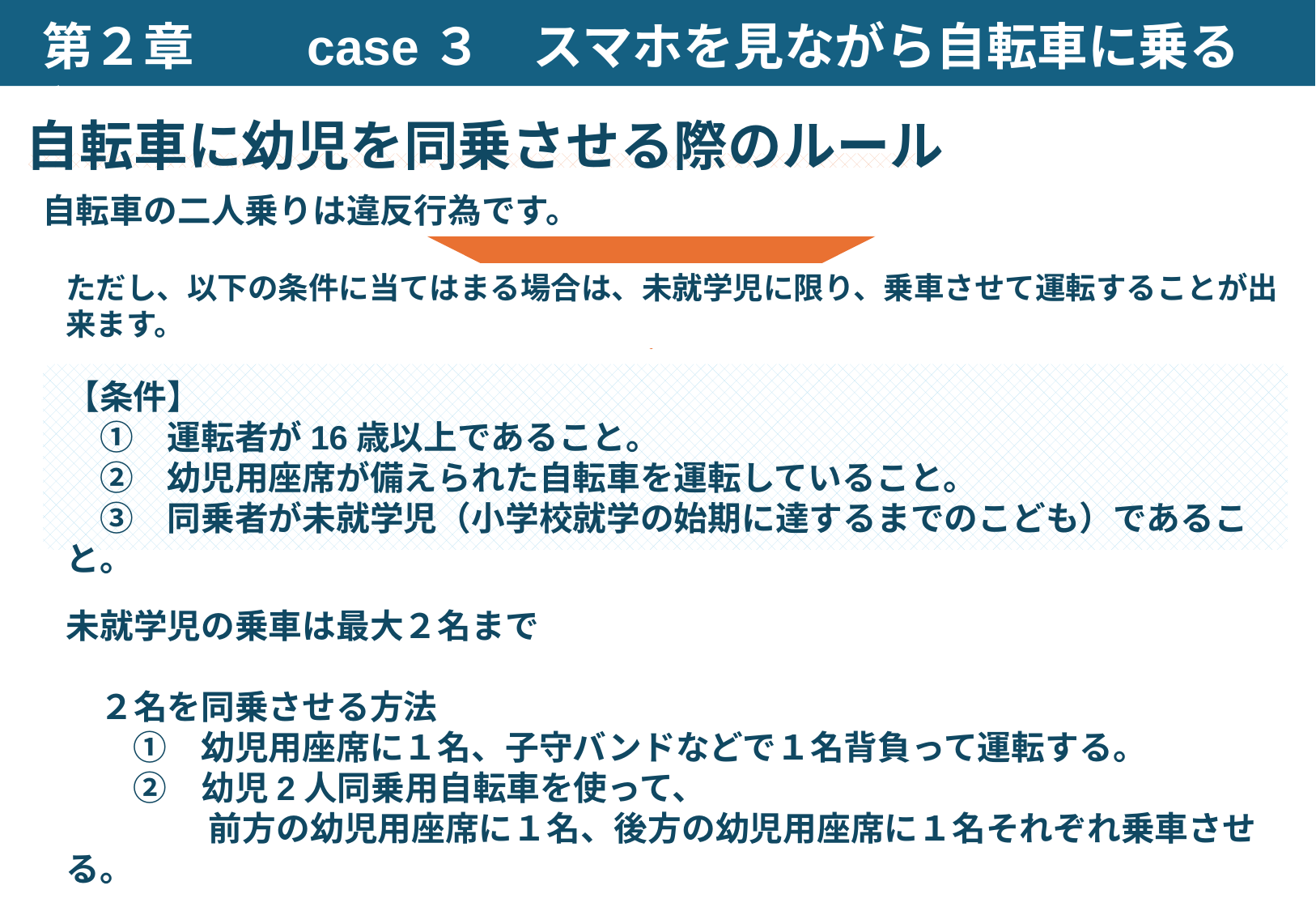

第２章　　case３　スマホを見ながら自転車に乗ると？
自転車に幼児を同乗させる際のルール

自転車の二人乗りは違反行為です。

ただし、以下の条件に当てはまる場合は、未就学児に限り、乗車させて運転することが出来ます。

【条件】
　①　運転者が16歳以上であること。
　②　幼児用座席が備えられた自転車を運転していること。
　③　同乗者が未就学児（小学校就学の始期に達するまでのこども）であること。
未就学児の乗車は最大２名まで

　２名を同乗させる方法
　　①　幼児用座席に１名、子守バンドなどで１名背負って運転する。
　　②　幼児2人同乗用自転車を使って、
　　　　 前方の幼児用座席に１名、後方の幼児用座席に１名それぞれ乗車させる。